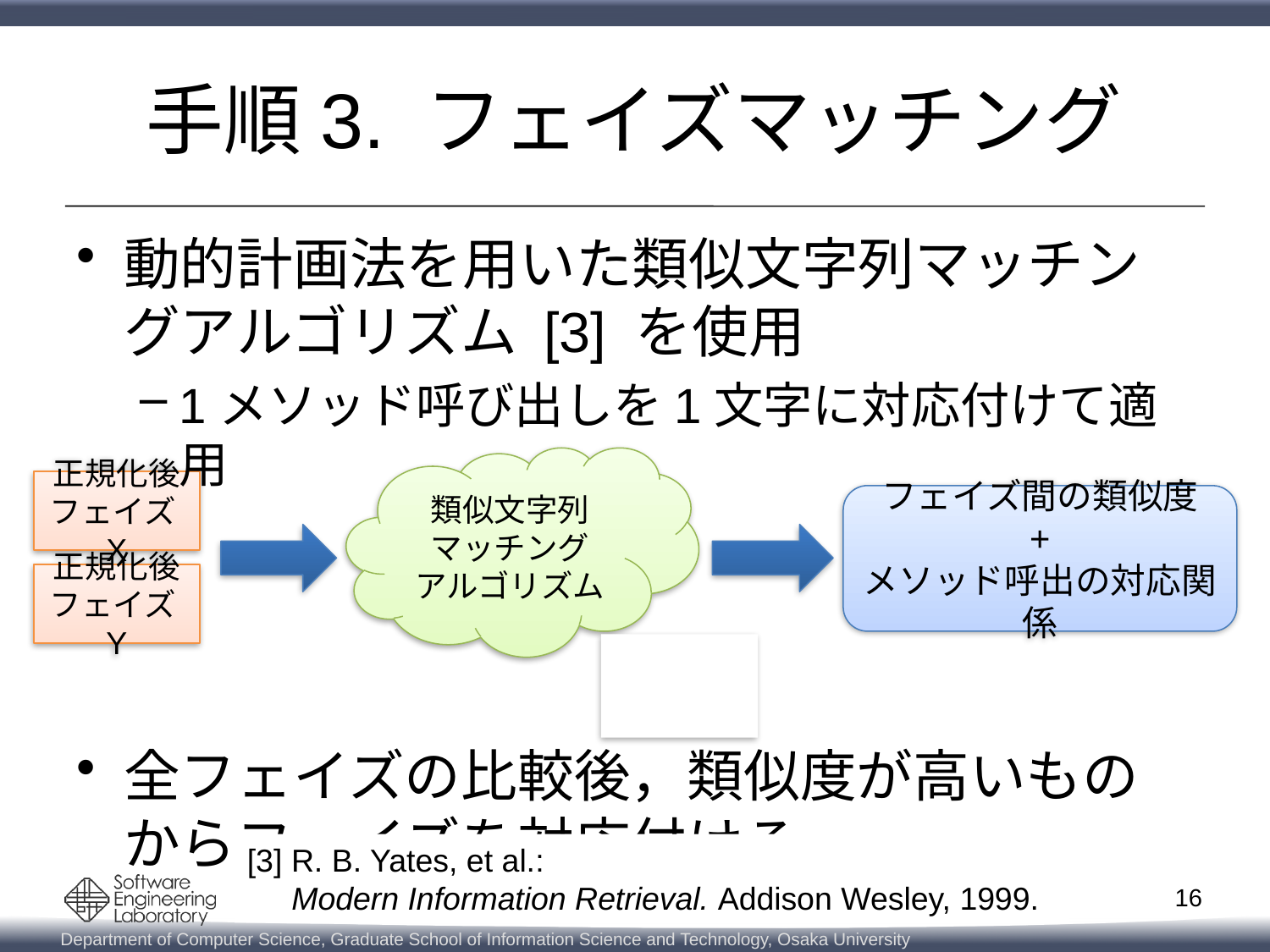

# 手順3. フェイズマッチング
動的計画法を用いた類似文字列マッチングアルゴリズム [3] を使用
1メソッド呼び出しを1文字に対応付けて適用

全フェイズの比較後，類似度が高いものからフェイズを対応付ける．

類似文字列マッチング
アルゴリズム

正規化後フェイズX
フェイズ間の類似度
+
メソッド呼出の対応関係

正規化後フェイズY
[3] R. B. Yates, et al.:
     Modern Information Retrieval. Addison Wesley, 1999.
16